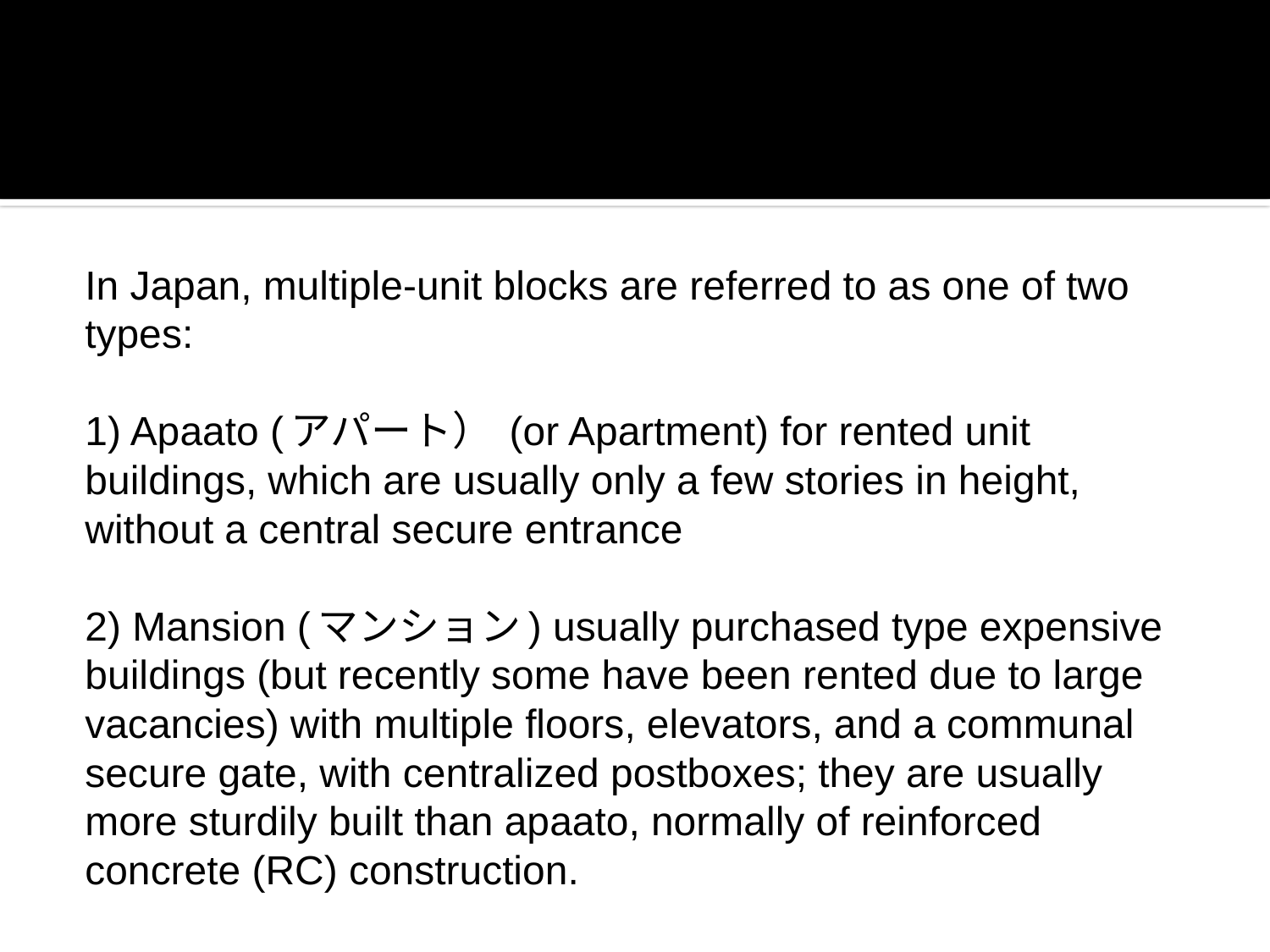

#
In Japan, multiple-unit blocks are referred to as one of two types:

1) Apaato (アパート） (or Apartment) for rented unit buildings, which are usually only a few stories in height, without a central secure entrance

2) Mansion (マンション) usually purchased type expensive buildings (but recently some have been rented due to large vacancies) with multiple floors, elevators, and a communal secure gate, with centralized postboxes; they are usually more sturdily built than apaato, normally of reinforced concrete (RC) construction.